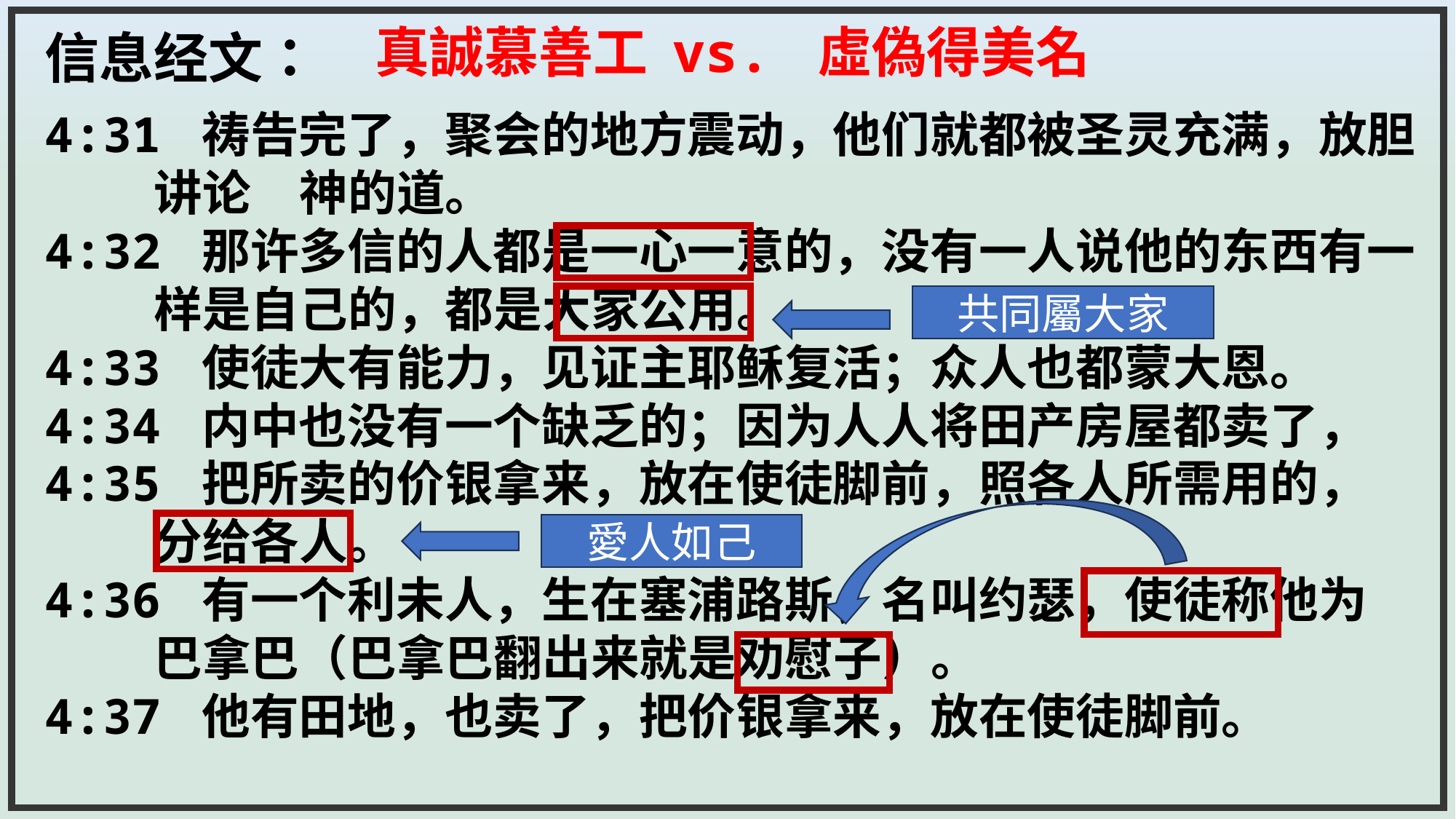

真誠慕善工 vs. 虛偽得美名
信息经文：

4:31 祷告完了，聚会的地方震动，他们就都被圣灵充满，放胆	讲论　神的道。
4:32 那许多信的人都是一心一意的，没有一人说他的东西有一	样是自己的，都是大家公用。
4:33 使徒大有能力，见证主耶稣复活；众人也都蒙大恩。
4:34 内中也没有一个缺乏的；因为人人将田产房屋都卖了，
4:35 把所卖的价银拿来，放在使徒脚前，照各人所需用的，  	分给各人。
4:36 有一个利未人，生在塞浦路斯，名叫约瑟，使徒称他为  	巴拿巴（巴拿巴翻出来就是劝慰子）。
4:37 他有田地，也卖了，把价银拿来，放在使徒脚前。

共同屬大家

愛人如己